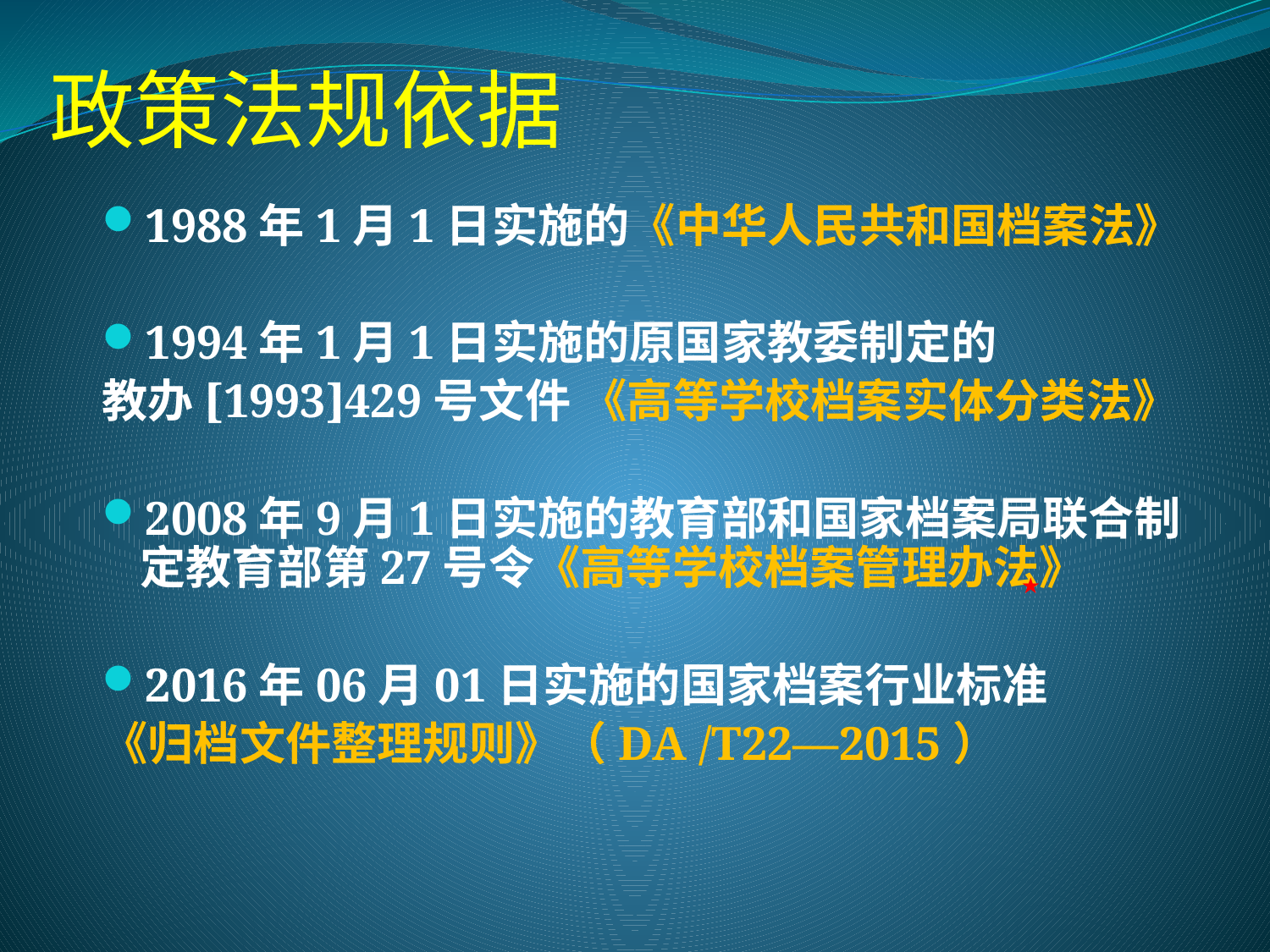

# 政策法规依据
1988年1月1日实施的《中华人民共和国档案法》

1994年1月1日实施的原国家教委制定的
教办[1993]429号文件 《高等学校档案实体分类法》

2008年9月1日实施的教育部和国家档案局联合制定教育部第27号令《高等学校档案管理办法》

2016年06月01日实施的国家档案行业标准
《归档文件整理规则》（DA /T22—2015）
★